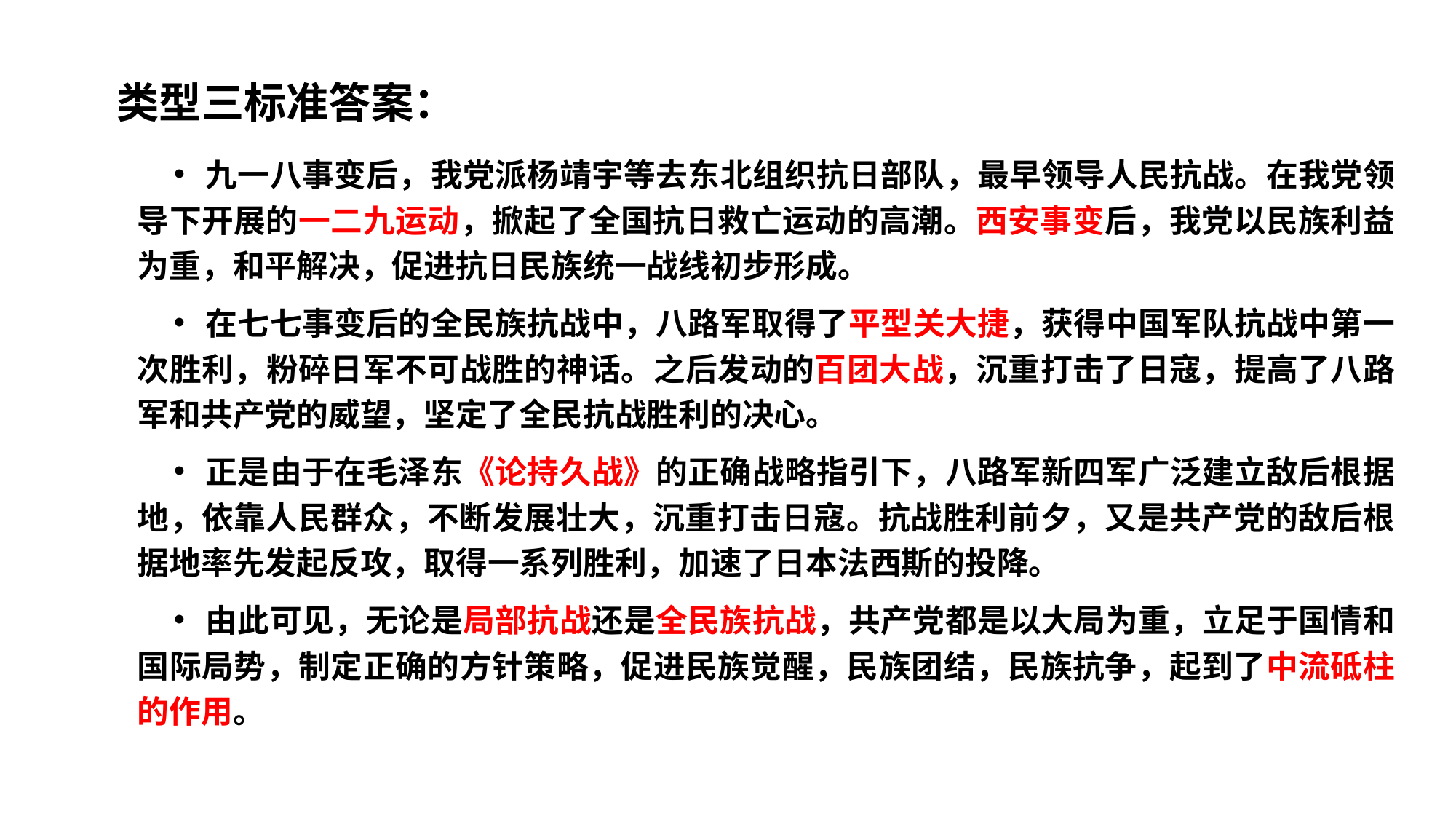

# 类型三标准答案：
九一八事变后，我党派杨靖宇等去东北组织抗日部队，最早领导人民抗战。在我党领导下开展的一二九运动，掀起了全国抗日救亡运动的高潮。西安事变后，我党以民族利益为重，和平解决，促进抗日民族统一战线初步形成。
在七七事变后的全民族抗战中，八路军取得了平型关大捷，获得中国军队抗战中第一次胜利，粉碎日军不可战胜的神话。之后发动的百团大战，沉重打击了日寇，提高了八路军和共产党的威望，坚定了全民抗战胜利的决心。
正是由于在毛泽东《论持久战》的正确战略指引下，八路军新四军广泛建立敌后根据地，依靠人民群众，不断发展壮大，沉重打击日寇。抗战胜利前夕，又是共产党的敌后根据地率先发起反攻，取得一系列胜利，加速了日本法西斯的投降。
由此可见，无论是局部抗战还是全民族抗战，共产党都是以大局为重，立足于国情和国际局势，制定正确的方针策略，促进民族觉醒，民族团结，民族抗争，起到了中流砥柱的作用。